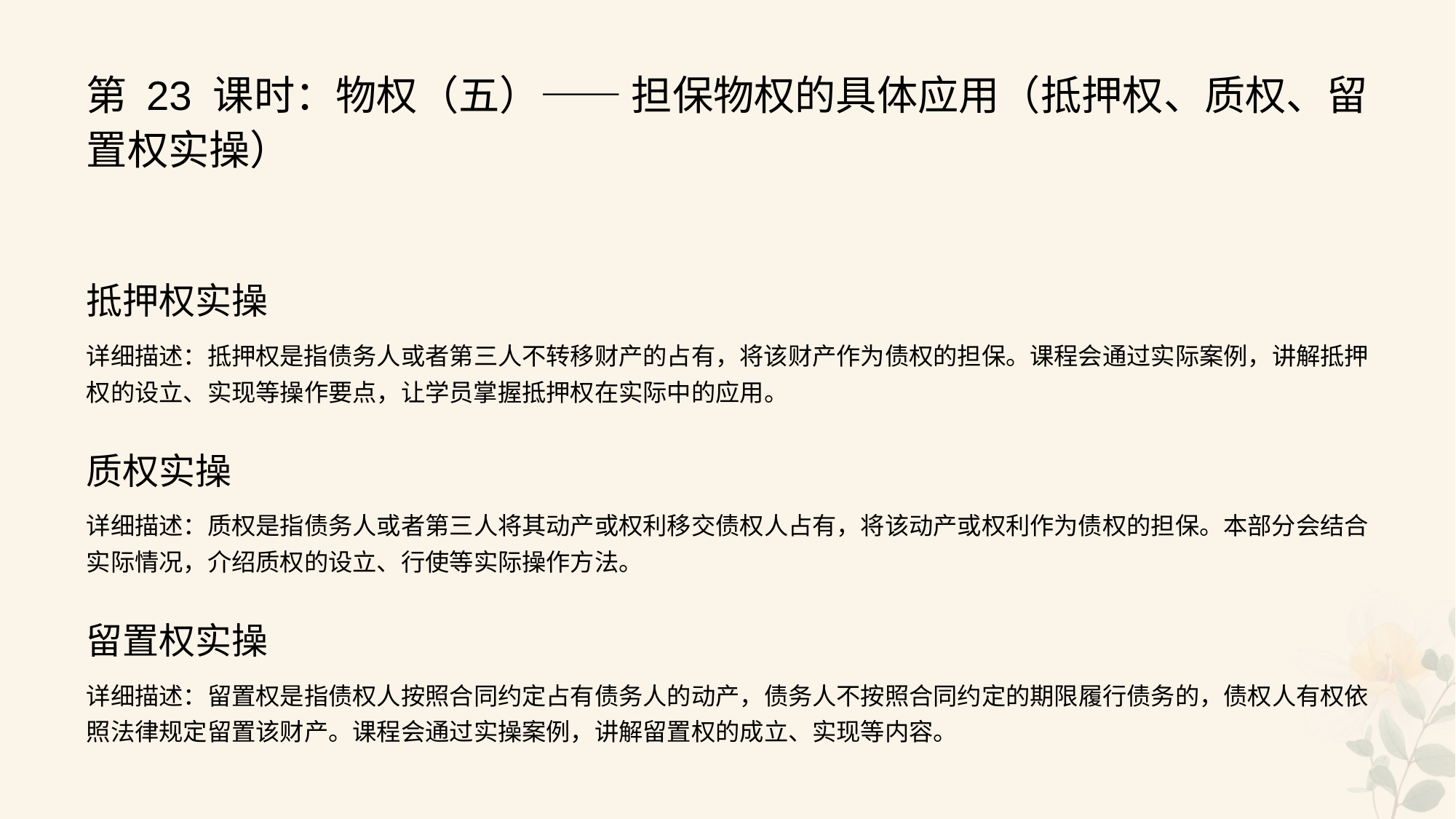

第 23 课时：物权（五）—— 担保物权的具体应用（抵押权、质权、留置权实操）
抵押权实操
详细描述：抵押权是指债务人或者第三人不转移财产的占有，将该财产作为债权的担保。课程会通过实际案例，讲解抵押权的设立、实现等操作要点，让学员掌握抵押权在实际中的应用。
质权实操
详细描述：质权是指债务人或者第三人将其动产或权利移交债权人占有，将该动产或权利作为债权的担保。本部分会结合实际情况，介绍质权的设立、行使等实际操作方法。
留置权实操
详细描述：留置权是指债权人按照合同约定占有债务人的动产，债务人不按照合同约定的期限履行债务的，债权人有权依照法律规定留置该财产。课程会通过实操案例，讲解留置权的成立、实现等内容。